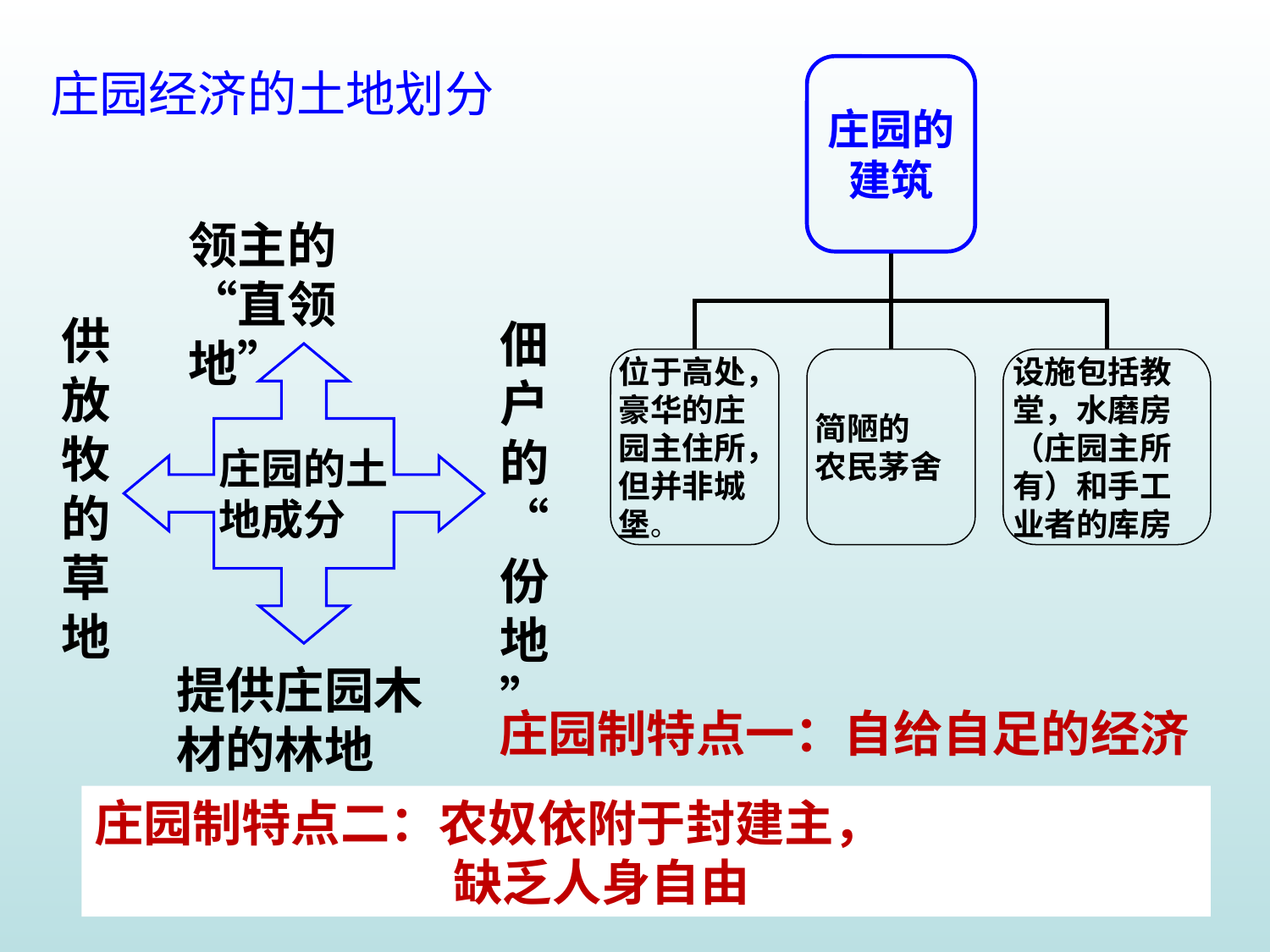

庄园经济的土地划分
庄园的建筑

位于高处，
豪华的庄园主住所，
但并非城堡。
简陋的
农民茅舍
设施包括教堂，水磨房（庄园主所有）和手工业者的库房
领主的“直领地”
供放牧的草地
佃户的“份地”

庄园的土地成分
提供庄园木材的林地
庄园制特点一：自给自足的经济
庄园制特点二：农奴依附于封建主，
                               缺乏人身自由